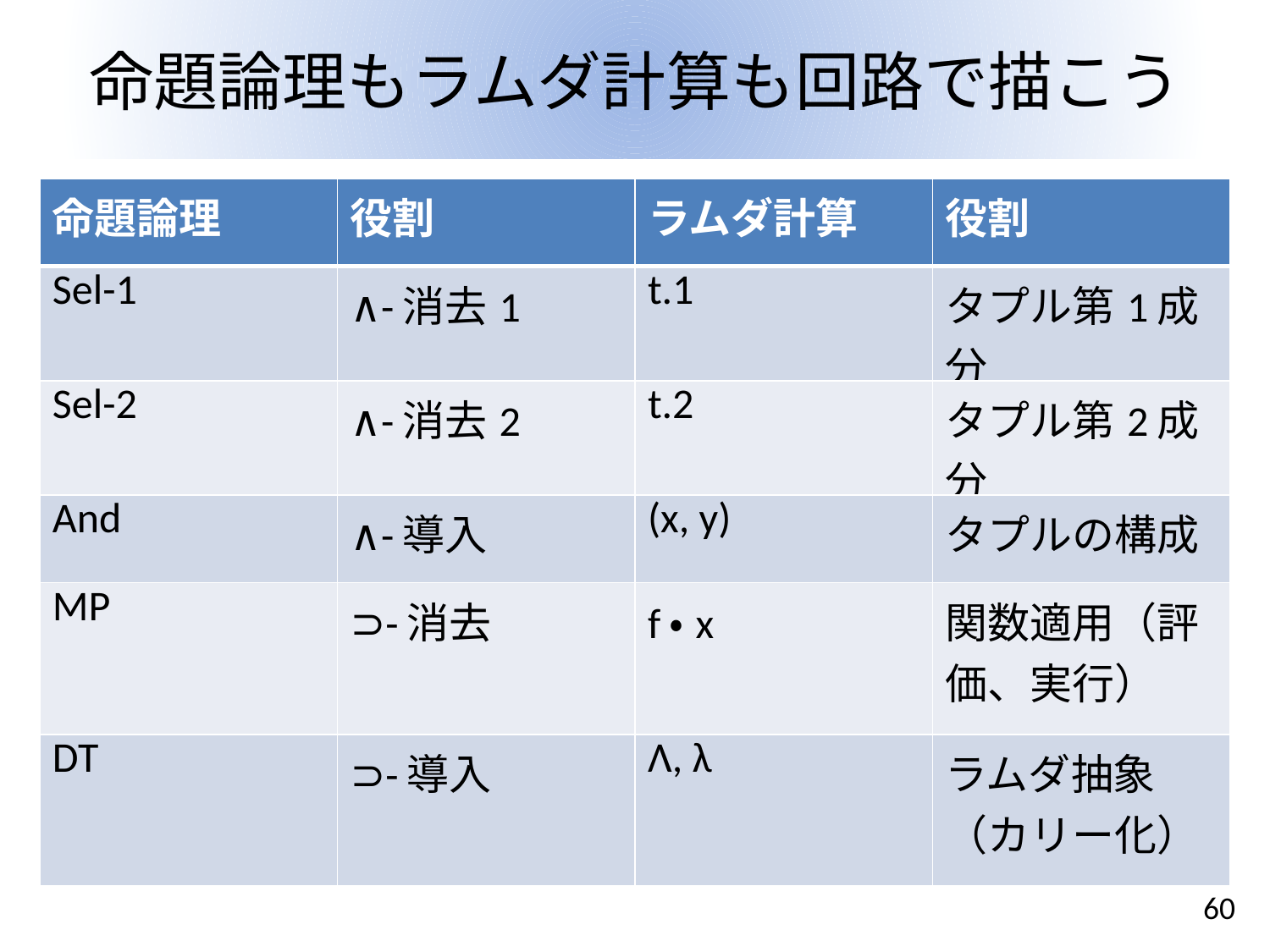

# 命題論理もラムダ計算も回路で描こう
| 命題論理 | 役割 | ラムダ計算 | 役割 |
| --- | --- | --- | --- |
| Sel-1 | ∧-消去1 | t.1 | タプル第1成分 |
| Sel-2 | ∧-消去2 | t.2 | タプル第2成分 |
| And | ∧-導入 | (x, y) | タプルの構成 |
| MP | ⊃-消去 | f・x | 関数適用（評価、実行） |
| DT | ⊃-導入 | Λ, λ | ラムダ抽象（カリー化） |
60